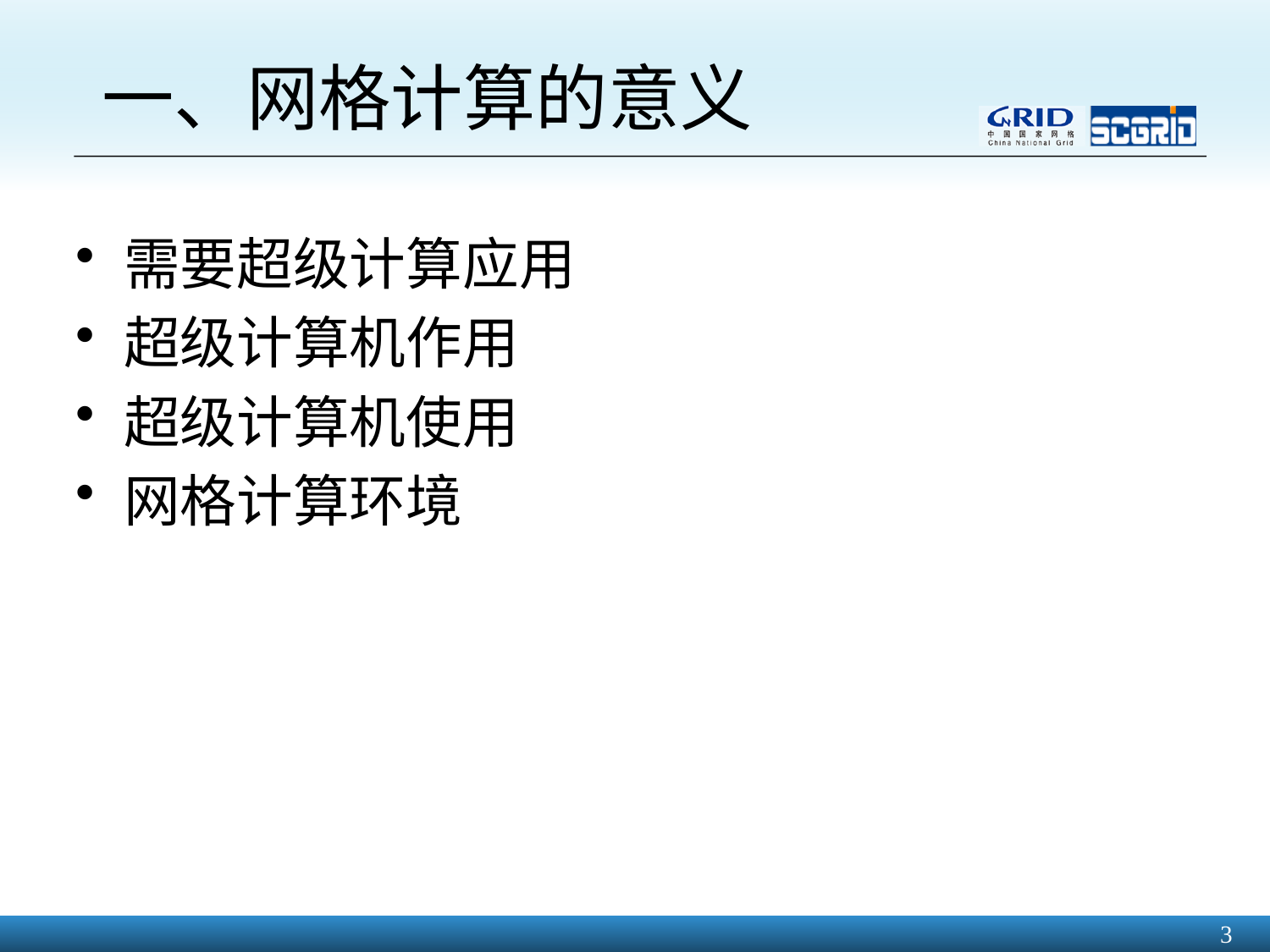

# 一、网格计算的意义
需要超级计算应用
超级计算机作用
超级计算机使用
网格计算环境